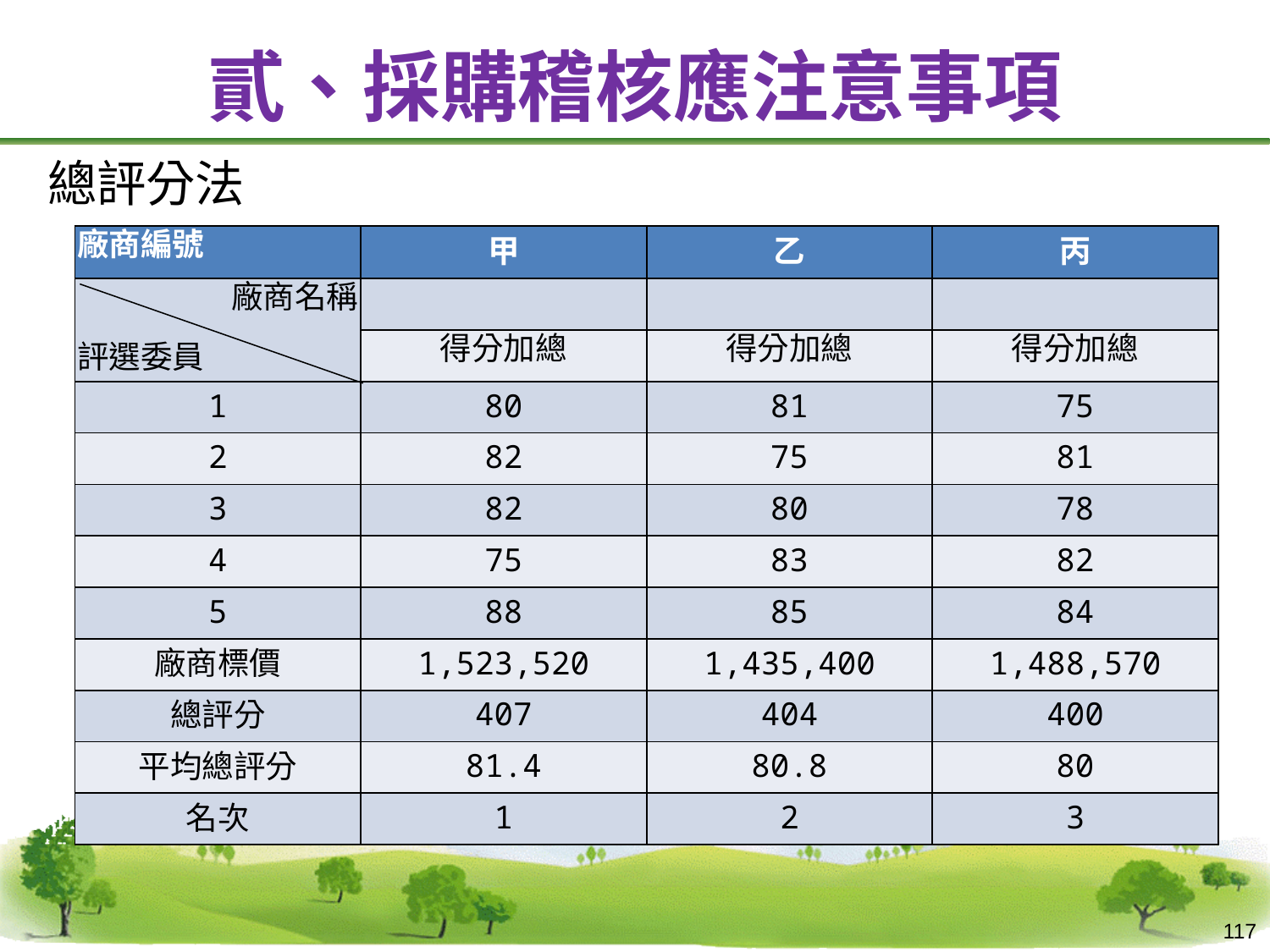

# 貳、採購稽核應注意事項
總評分法
| 廠商編號 | 甲 | 乙 | 丙 |
| --- | --- | --- | --- |
| 廠商名稱 評選委員 |  |  |  |
|  | 得分加總 | 得分加總 | 得分加總 |
| 1 | 80 | 81 | 75 |
| 2 | 82 | 75 | 81 |
| 3 | 82 | 80 | 78 |
| 4 | 75 | 83 | 82 |
| 5 | 88 | 85 | 84 |
| 廠商標價 | 1,523,520 | 1,435,400 | 1,488,570 |
| 總評分 | 407 | 404 | 400 |
| 平均總評分 | 81.4 | 80.8 | 80 |
| 名次 | 1 | 2 | 3 |
117